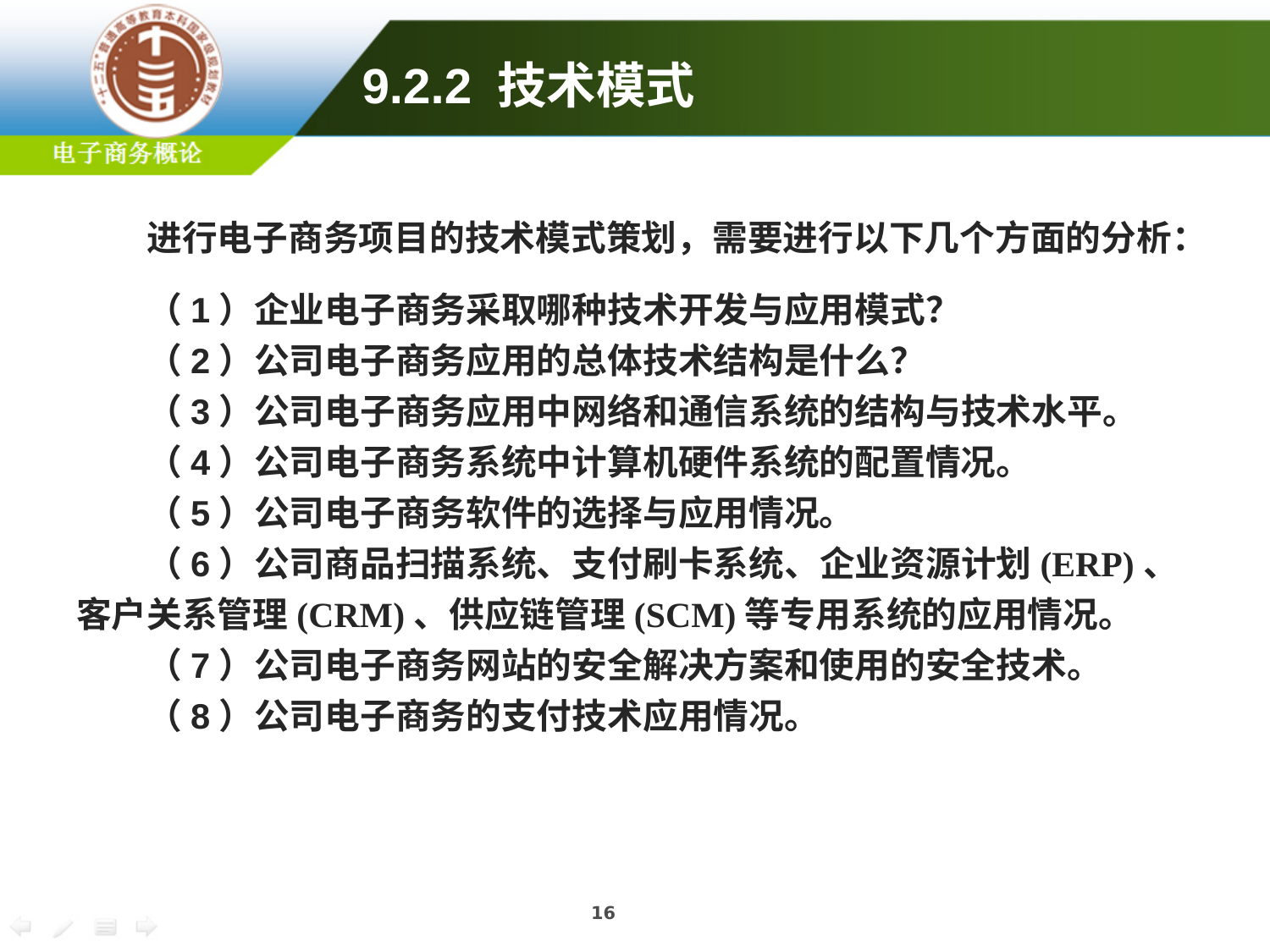

9.2.2 技术模式
进行电子商务项目的技术模式策划，需要进行以下几个方面的分析：
（1）企业电子商务采取哪种技术开发与应用模式？
（2）公司电子商务应用的总体技术结构是什么？
（3）公司电子商务应用中网络和通信系统的结构与技术水平。
（4）公司电子商务系统中计算机硬件系统的配置情况。
（5）公司电子商务软件的选择与应用情况。
（6）公司商品扫描系统、支付刷卡系统、企业资源计划(ERP)、客户关系管理(CRM)、供应链管理(SCM)等专用系统的应用情况。
（7）公司电子商务网站的安全解决方案和使用的安全技术。
（8）公司电子商务的支付技术应用情况。

16